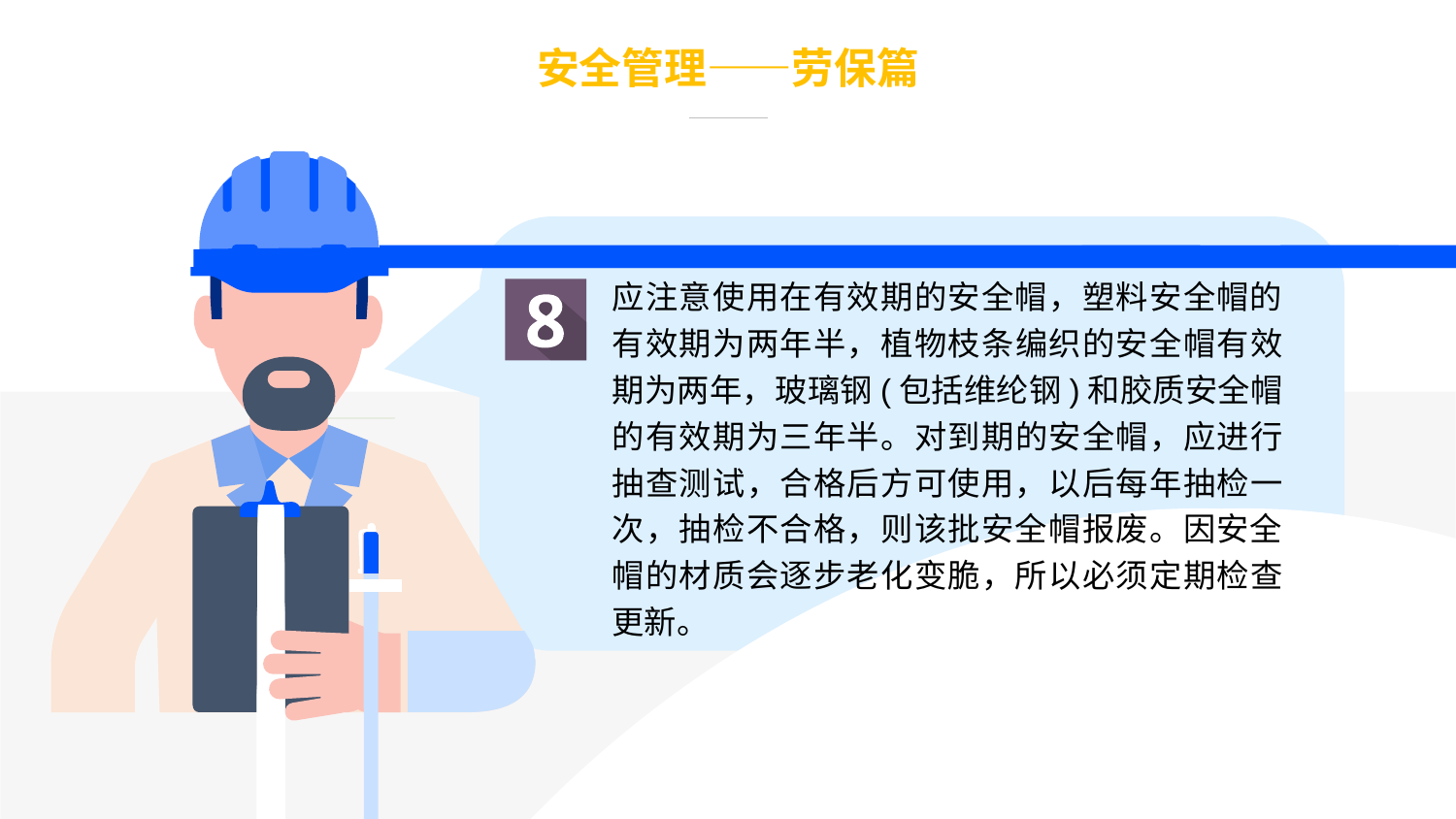

安全管理——劳保篇

应注意使用在有效期的安全帽，塑料安全帽的有效期为两年半，植物枝条编织的安全帽有效期为两年，玻璃钢(包括维纶钢)和胶质安全帽的有效期为三年半。对到期的安全帽，应进行抽查测试，合格后方可使用，以后每年抽检一次，抽检不合格，则该批安全帽报废。因安全帽的材质会逐步老化变脆，所以必须定期检查更新。